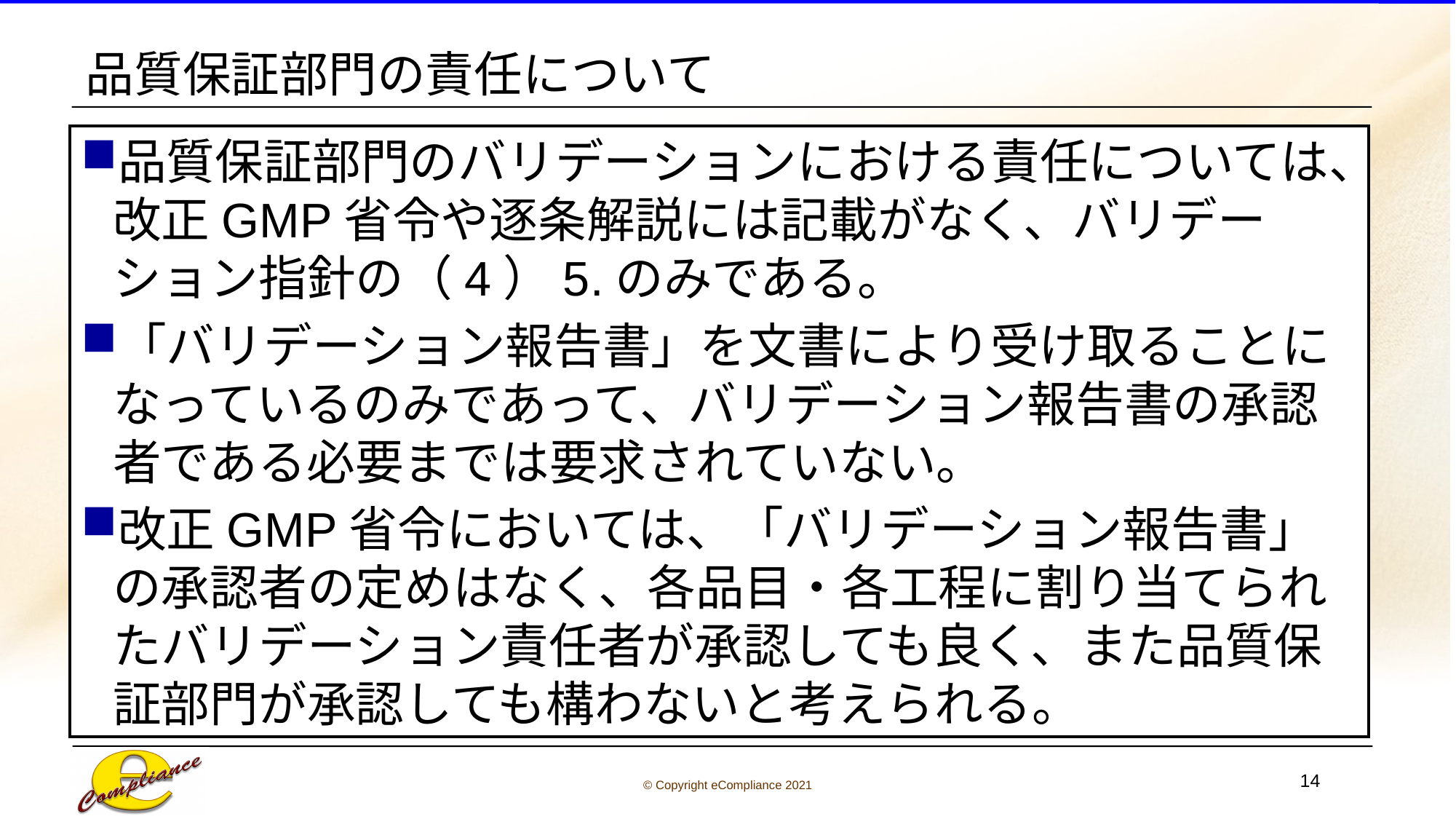

# 品質保証部門の責任について
品質保証部門のバリデーションにおける責任については、改正GMP省令や逐条解説には記載がなく、バリデーション指針の（4）5.のみである。
「バリデーション報告書」を文書により受け取ることになっているのみであって、バリデーション報告書の承認者である必要までは要求されていない。
改正GMP省令においては、「バリデーション報告書」の承認者の定めはなく、各品目・各工程に割り当てられたバリデーション責任者が承認しても良く、また品質保証部門が承認しても構わないと考えられる。